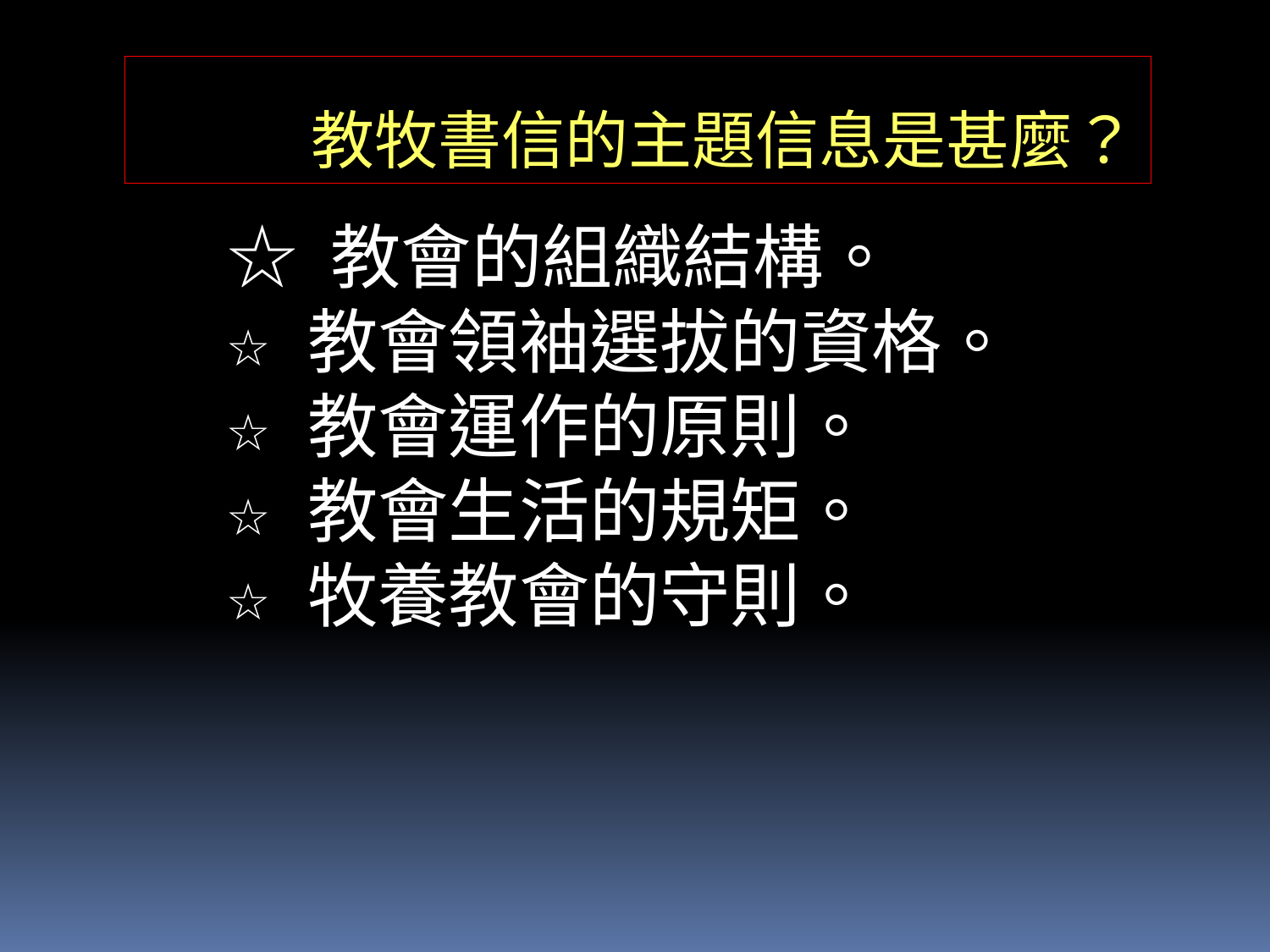

教牧書信的主題信息是甚麼？
☆ 教會的組織結構。
 教會領袖選拔的資格。
 教會運作的原則。
 教會生活的規矩。
 牧養教會的守則。